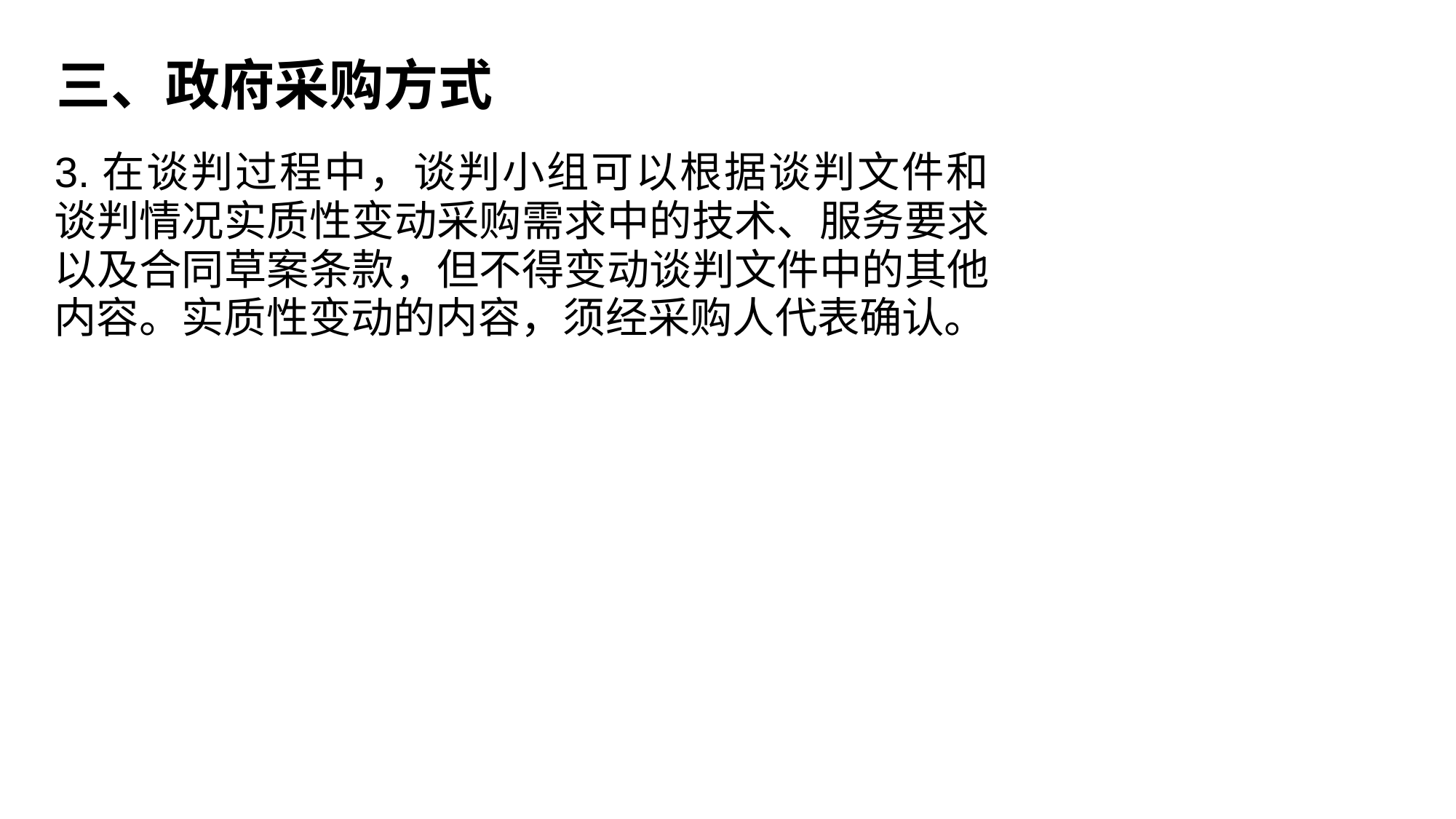

三、政府采购方式
3.在谈判过程中，谈判小组可以根据谈判文件和谈判情况实质性变动采购需求中的技术、服务要求以及合同草案条款，但不得变动谈判文件中的其他内容。实质性变动的内容，须经采购人代表确认。